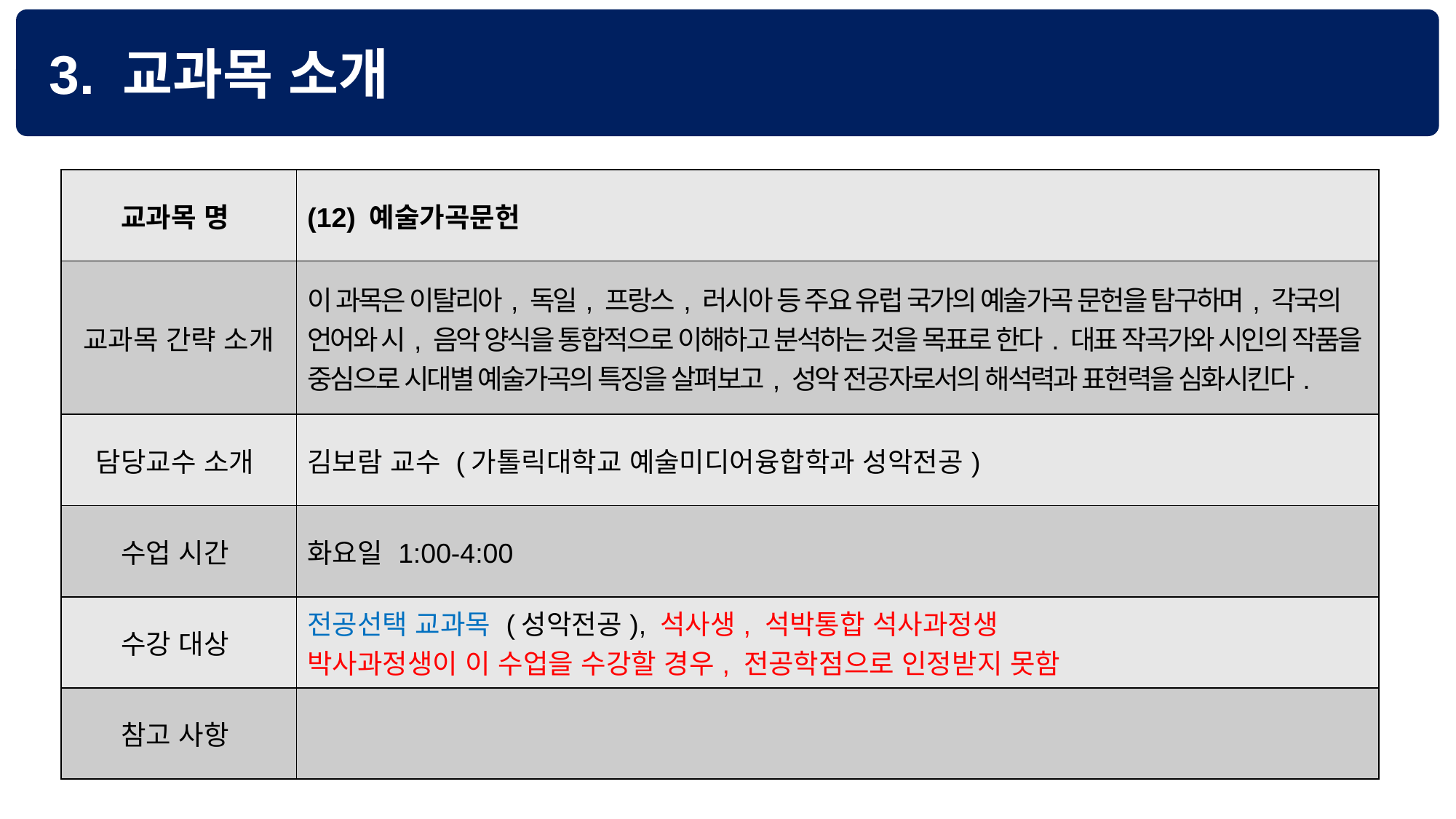

3. 교과목 소개
| 교과목 명 | (12) 예술가곡문헌 |
| --- | --- |
| 교과목 간략 소개 | 이 과목은 이탈리아, 독일, 프랑스, 러시아 등 주요 유럽 국가의 예술가곡 문헌을 탐구하며, 각국의 언어와 시, 음악 양식을 통합적으로 이해하고 분석하는 것을 목표로 한다. 대표 작곡가와 시인의 작품을 중심으로 시대별 예술가곡의 특징을 살펴보고, 성악 전공자로서의 해석력과 표현력을 심화시킨다. |
| 담당교수 소개 | 김보람 교수 (가톨릭대학교 예술미디어융합학과 성악전공) |
| 수업 시간 | 화요일 1:00-4:00 |
| 수강 대상 | 전공선택 교과목 (성악전공), 석사생, 석박통합 석사과정생 박사과정생이 이 수업을 수강할 경우, 전공학점으로 인정받지 못함 |
| 참고 사항 |  |